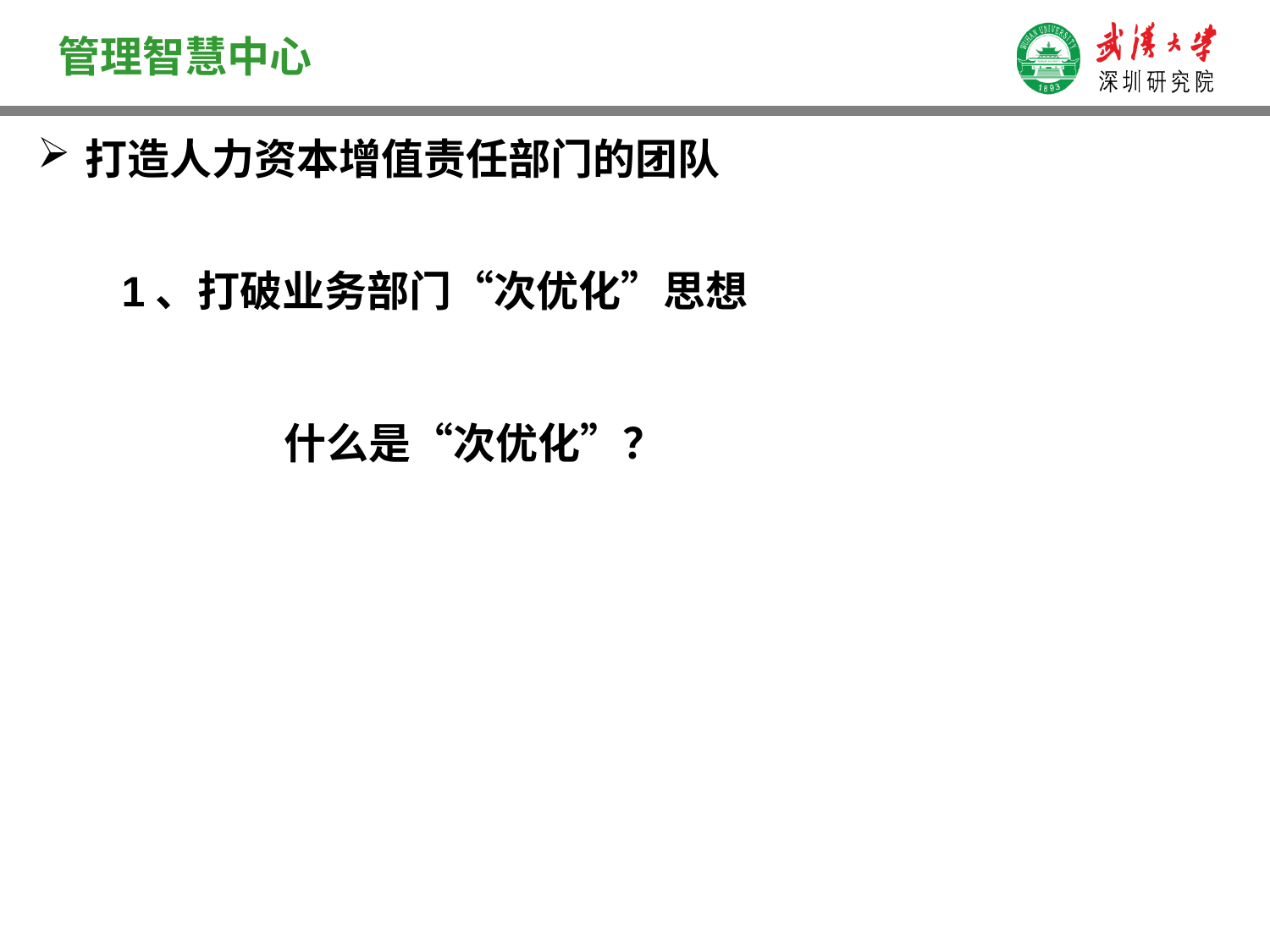

打造人力资本增值责任部门的团队
1、打破业务部门“次优化”思想

                什么是“次优化”？